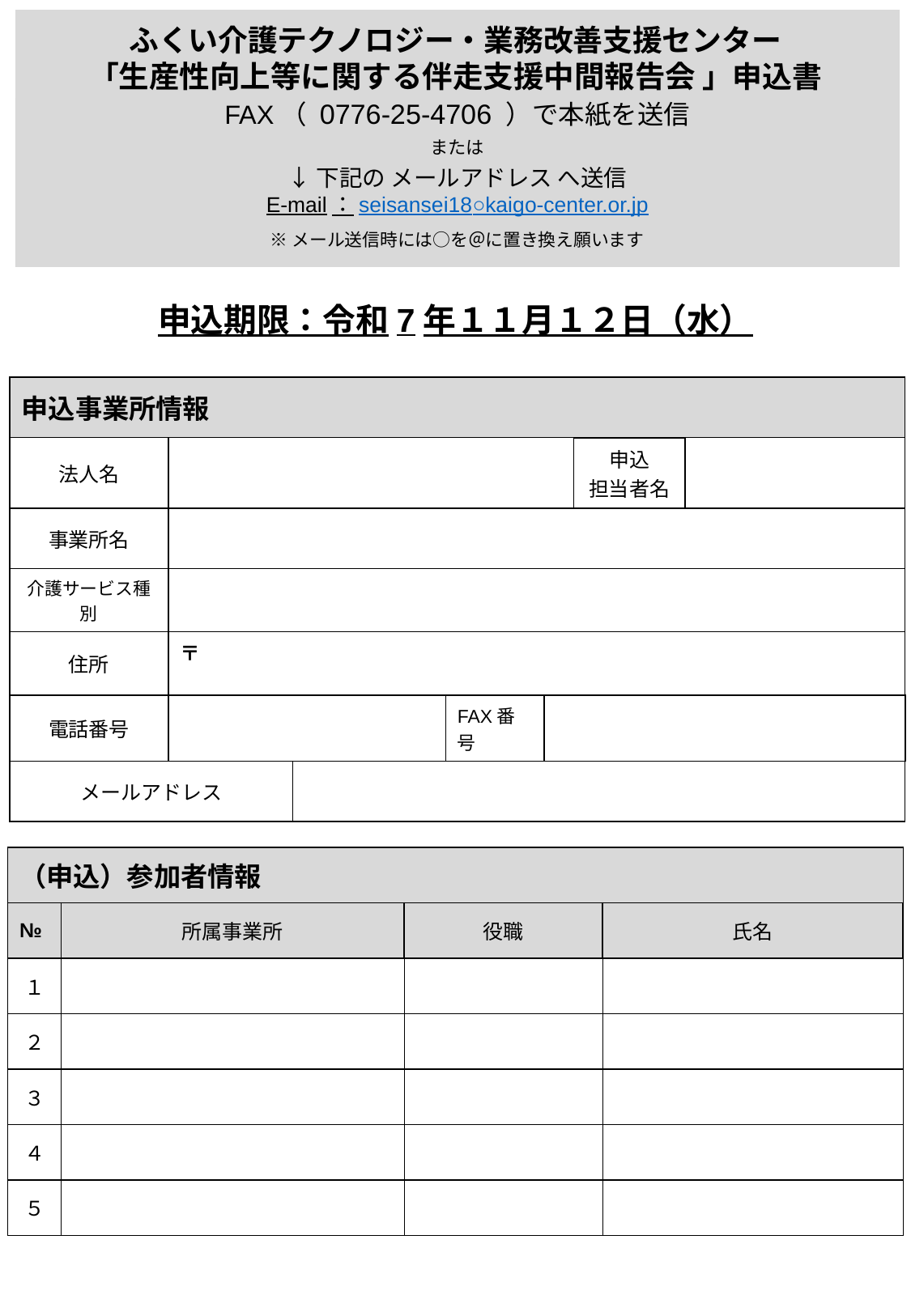

ふくい介護テクノロジー・業務改善支援センター
「生産性向上等に関する伴走支援中間報告会 」申込書
FAX（ 0776-25-4706 ）で本紙を送信

または

↓下記の メールアドレス へ送信
E-mail：seisansei18○kaigo-center.or.jp

※メール送信時には○を＠に置き換え願います
申込期限：令和7年１１月１２日（水）
| 申込事業所情報 |  |  |  |  |  |  |
| --- | --- | --- | --- | --- | --- | --- |
| 法人名 |  |  |  |  | 申込 担当者名 |  |
| 事業所名 |  |  |  |  |  |  |
| 介護サービス種別 |  |  |  |  |  |  |
| 住所 | 〒 |  |  |  |  |  |
| 電話番号 |  |  | FAX番号 |  |  |  |
| メールアドレス |  |  |  |  |  |  |
| （申込）参加者情報 |  |  |  |
| --- | --- | --- | --- |
| № | 所属事業所 | 役職 | 氏名 |
| １ |  |  |  |
| ２ |  |  |  |
| ３ |  |  |  |
| ４ |  |  |  |
| ５ |  |  |  |